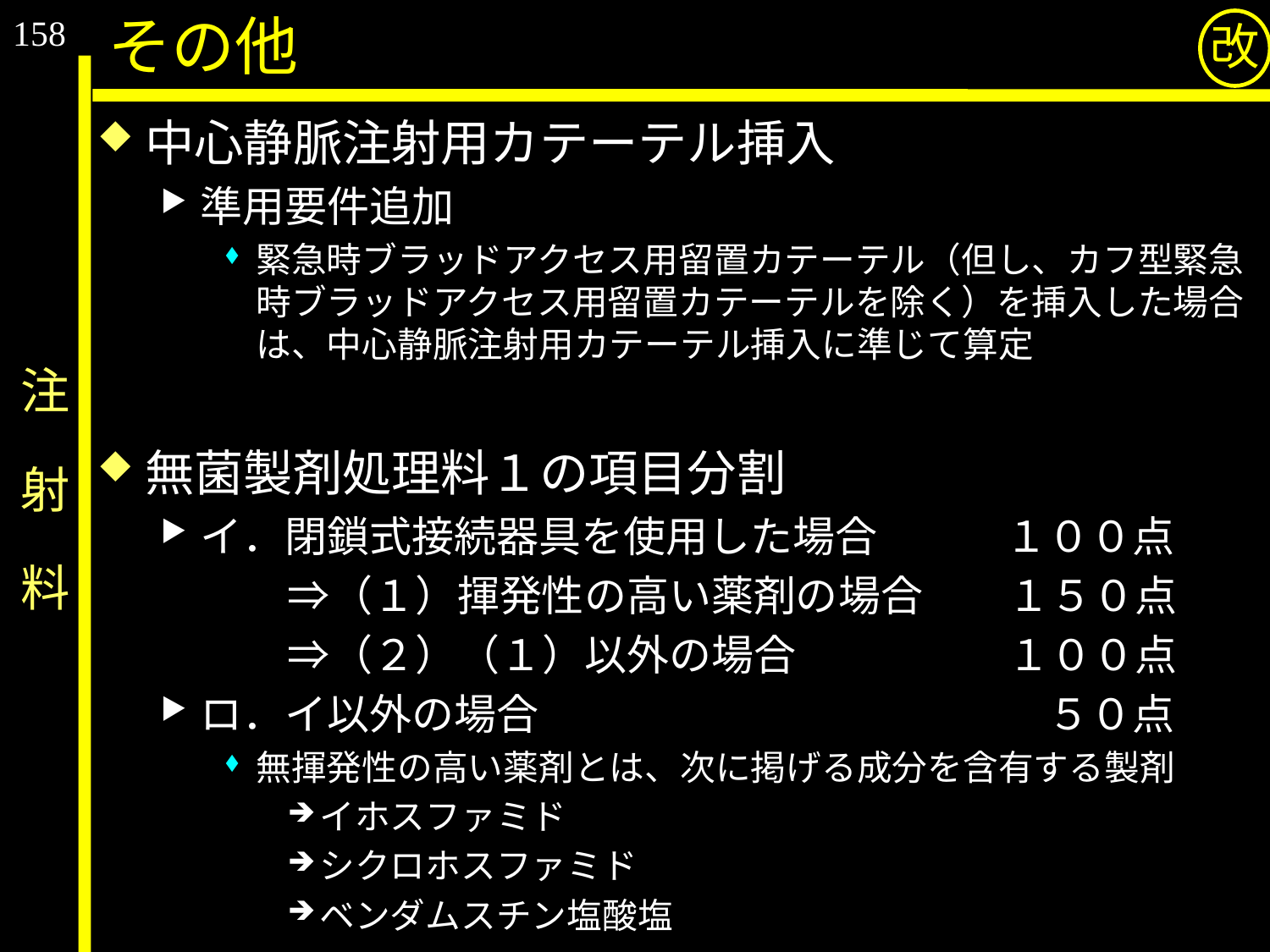

158
その他
改

中心静脈注射用カテーテル挿入
準用要件追加
緊急時ブラッドアクセス用留置カテーテル（但し、カフ型緊急時ブラッドアクセス用留置カテーテルを除く）を挿入した場合は、中心静脈注射用カテーテル挿入に準じて算定

無菌製剤処理料１の項目分割
イ．閉鎖式接続器具を使用した場合　　　１００点
　　　⇒（１）揮発性の高い薬剤の場合　　１５０点
　　　⇒（２）（１）以外の場合　　　　　１００点
ロ．イ以外の場合　　　　　　　　　　　　５０点
無揮発性の高い薬剤とは、次に掲げる成分を含有する製剤
イホスファミド
シクロホスファミド
ベンダムスチン塩酸塩

# 注　射　料